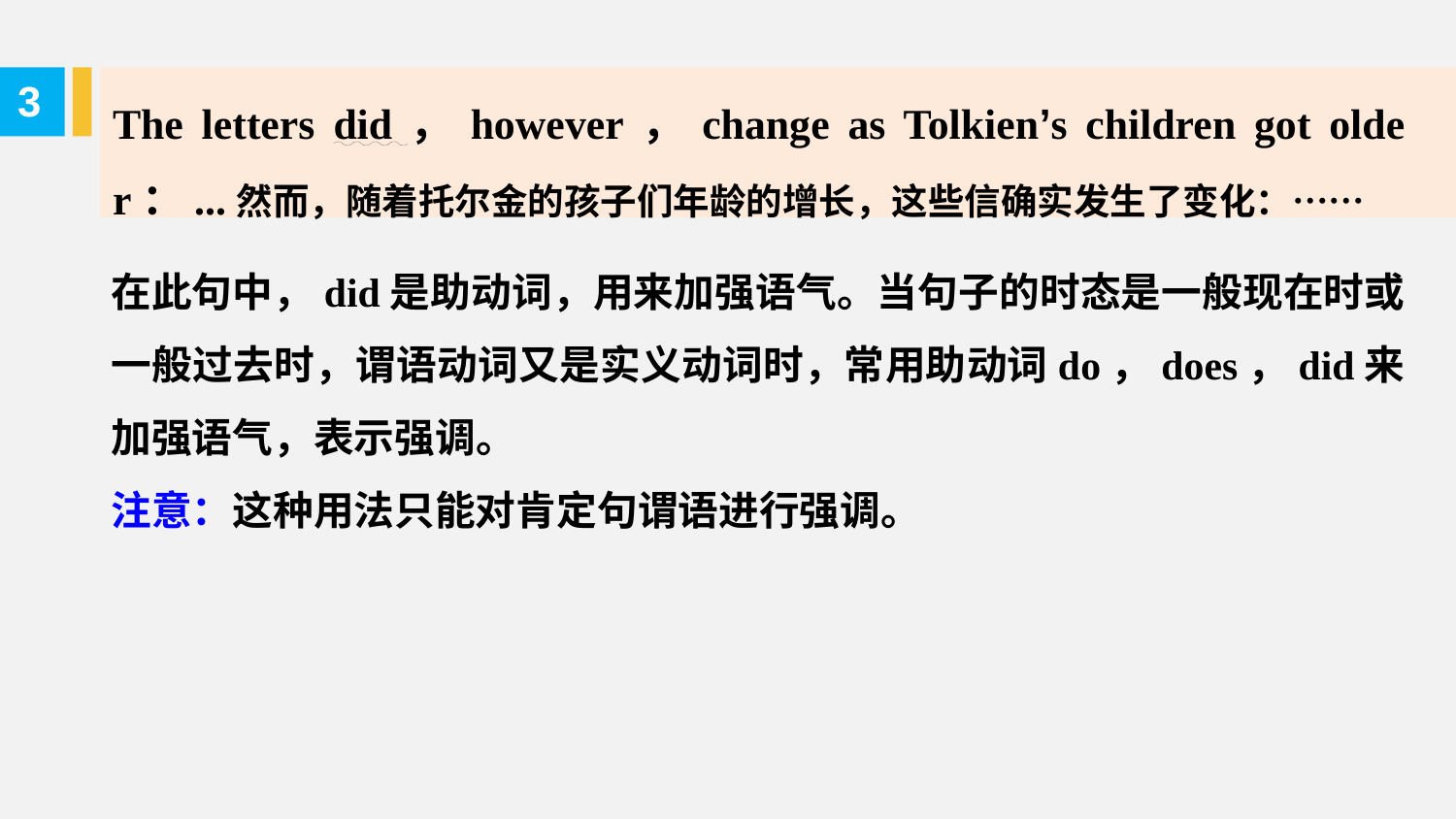

The letters did，however，change as Tolkien’s children got older：...然而，随着托尔金的孩子们年龄的增长，这些信确实发生了变化：……

3
在此句中，did是助动词，用来加强语气。当句子的时态是一般现在时或一般过去时，谓语动词又是实义动词时，常用助动词do，does，did来加强语气，表示强调。
注意：这种用法只能对肯定句谓语进行强调。